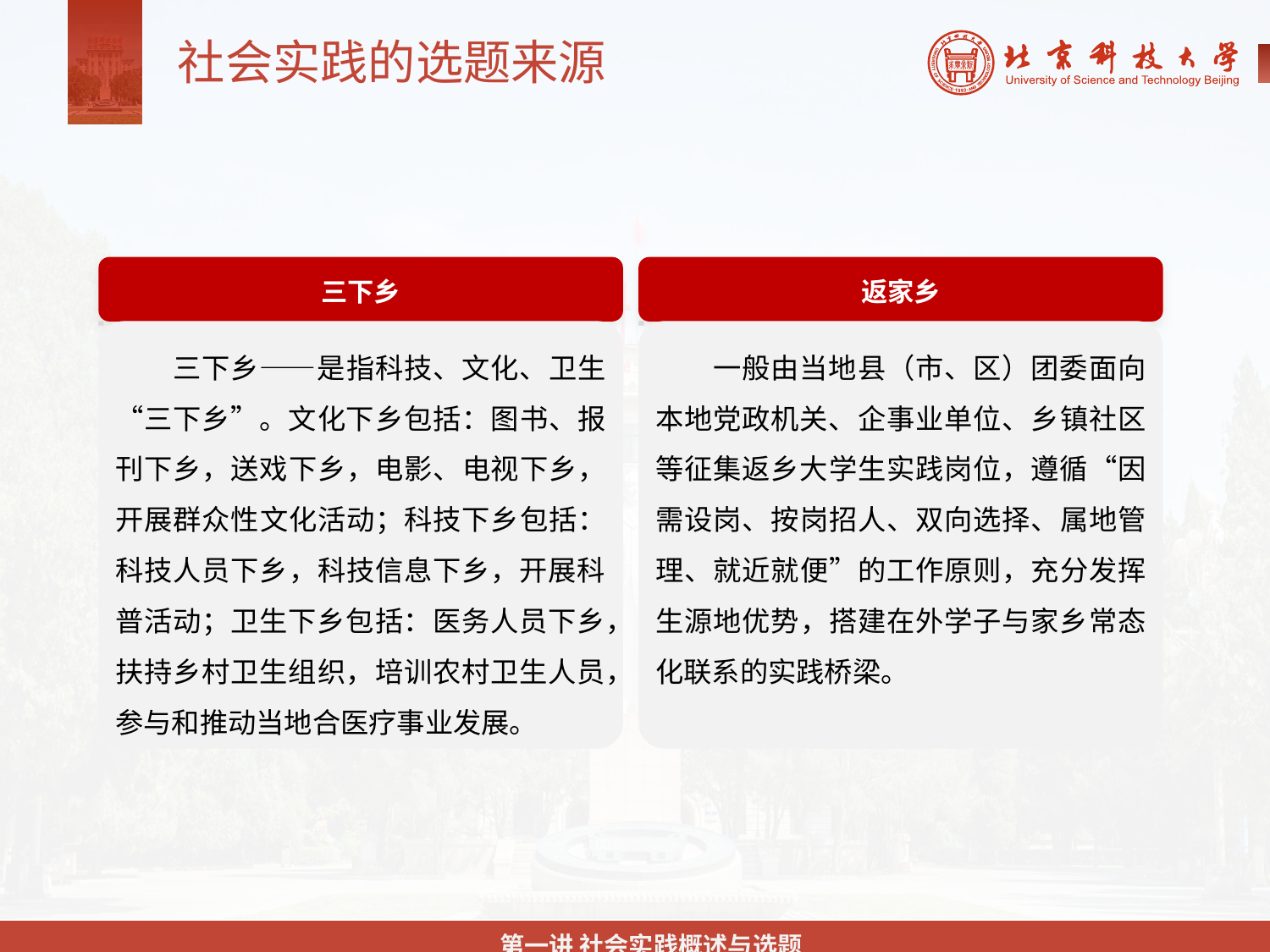

社会实践的选题来源
三下乡
返家乡
        三下乡——是指科技、文化、卫生“三下乡”。文化下乡包括：图书、报刊下乡，送戏下乡，电影、电视下乡，开展群众性文化活动；科技下乡包括：科技人员下乡，科技信息下乡，开展科普活动；卫生下乡包括：医务人员下乡，扶持乡村卫生组织，培训农村卫生人员，参与和推动当地合医疗事业发展。
        一般由当地县（市、区）团委面向本地党政机关、企事业单位、乡镇社区等征集返乡大学生实践岗位，遵循“因需设岗、按岗招人、双向选择、属地管理、就近就便”的工作原则，充分发挥生源地优势，搭建在外学子与家乡常态化联系的实践桥梁。